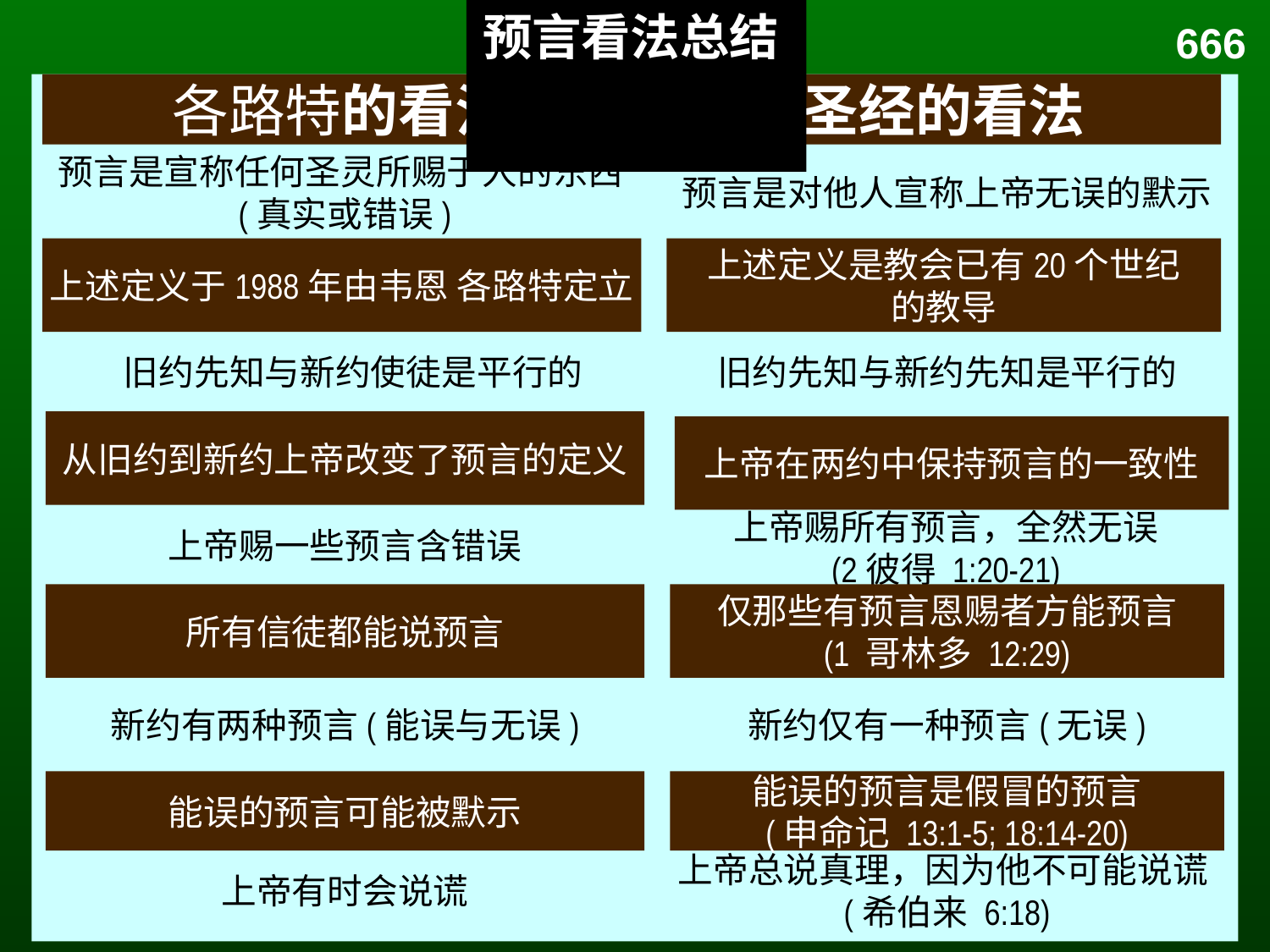

预言看法总结
666

各路特的看法
圣经的看法

预言是宣称任何圣灵所赐于人的东西(真实或错误)

预言是对他人宣称上帝无误的默示
上述定义于1988年由韦恩 各路特定立
上述定义是教会已有20个世纪
的教导

 旧约先知与新约使徒是平行的

旧约先知与新约先知是平行的
从旧约到新约上帝改变了预言的定义
上帝在两约中保持预言的一致性

上帝赐一些预言含错误

上帝赐所有预言，全然无误
(2彼得 1:20-21)
所有信徒都能说预言
仅那些有预言恩赐者方能预言
(1 哥林多 12:29)

新约有两种预言(能误与无误)

新约仅有一种预言(无误)

能误的预言可能被默示

能误的预言是假冒的预言
(申命记 13:1-5; 18:14-20)

上帝有时会说谎

上帝总说真理，因为他不可能说谎(希伯来 6:18)